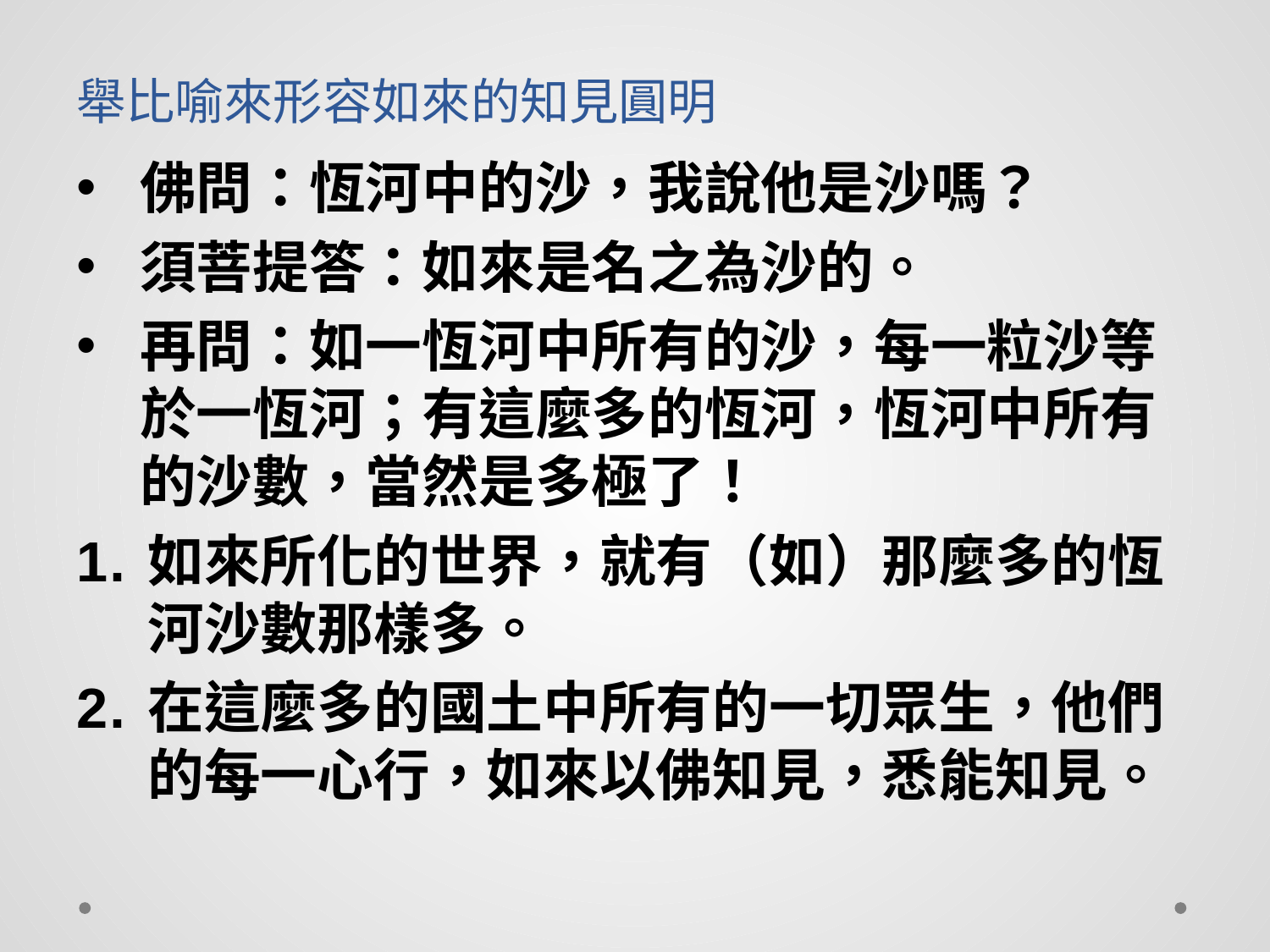

# 舉比喻來形容如來的知見圓明
佛問：恆河中的沙，我說他是沙嗎？
須菩提答：如來是名之為沙的。
再問：如一恆河中所有的沙，每一粒沙等於一恆河；有這麼多的恆河，恆河中所有的沙數，當然是多極了！
如來所化的世界，就有（如）那麼多的恆河沙數那樣多。
在這麼多的國土中所有的一切眾生，他們的每一心行，如來以佛知見，悉能知見。